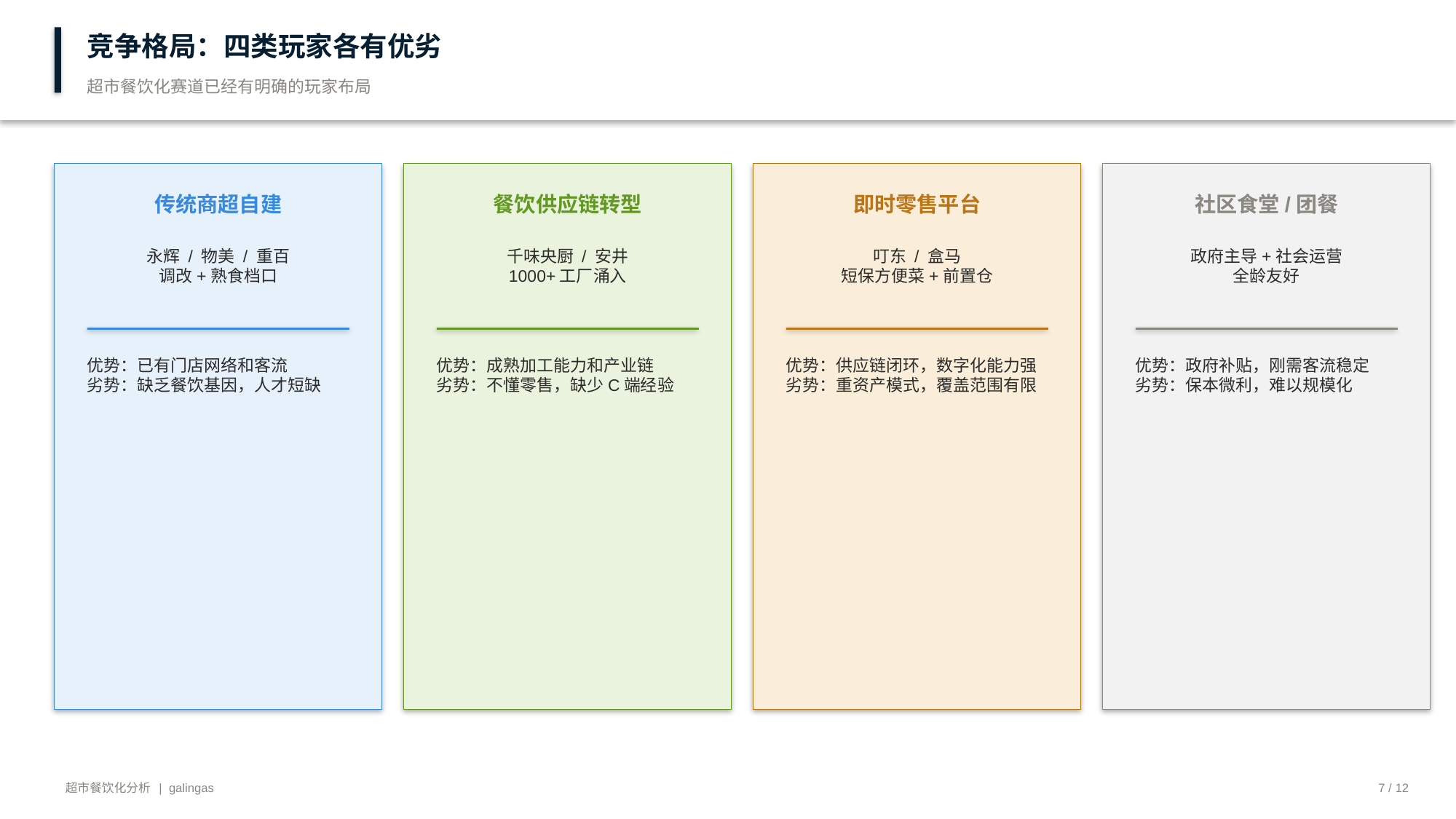

竞争格局：四类玩家各有优劣

超市餐饮化赛道已经有明确的玩家布局

传统商超自建
餐饮供应链转型
即时零售平台
社区食堂/团餐
永辉 / 物美 / 重百
调改+熟食档口
千味央厨 / 安井
1000+工厂涌入
叮东 / 盒马
短保方便菜+前置仓
政府主导+社会运营
全龄友好

优势：已有门店网络和客流
劣势：缺乏餐饮基因，人才短缺
优势：成熟加工能力和产业链
劣势：不懂零售，缺少C端经验
优势：供应链闭环，数字化能力强
劣势：重资产模式，覆盖范围有限
优势：政府补贴，刚需客流稳定
劣势：保本微利，难以规模化
超市餐饮化分析  |  galingas
7 / 12